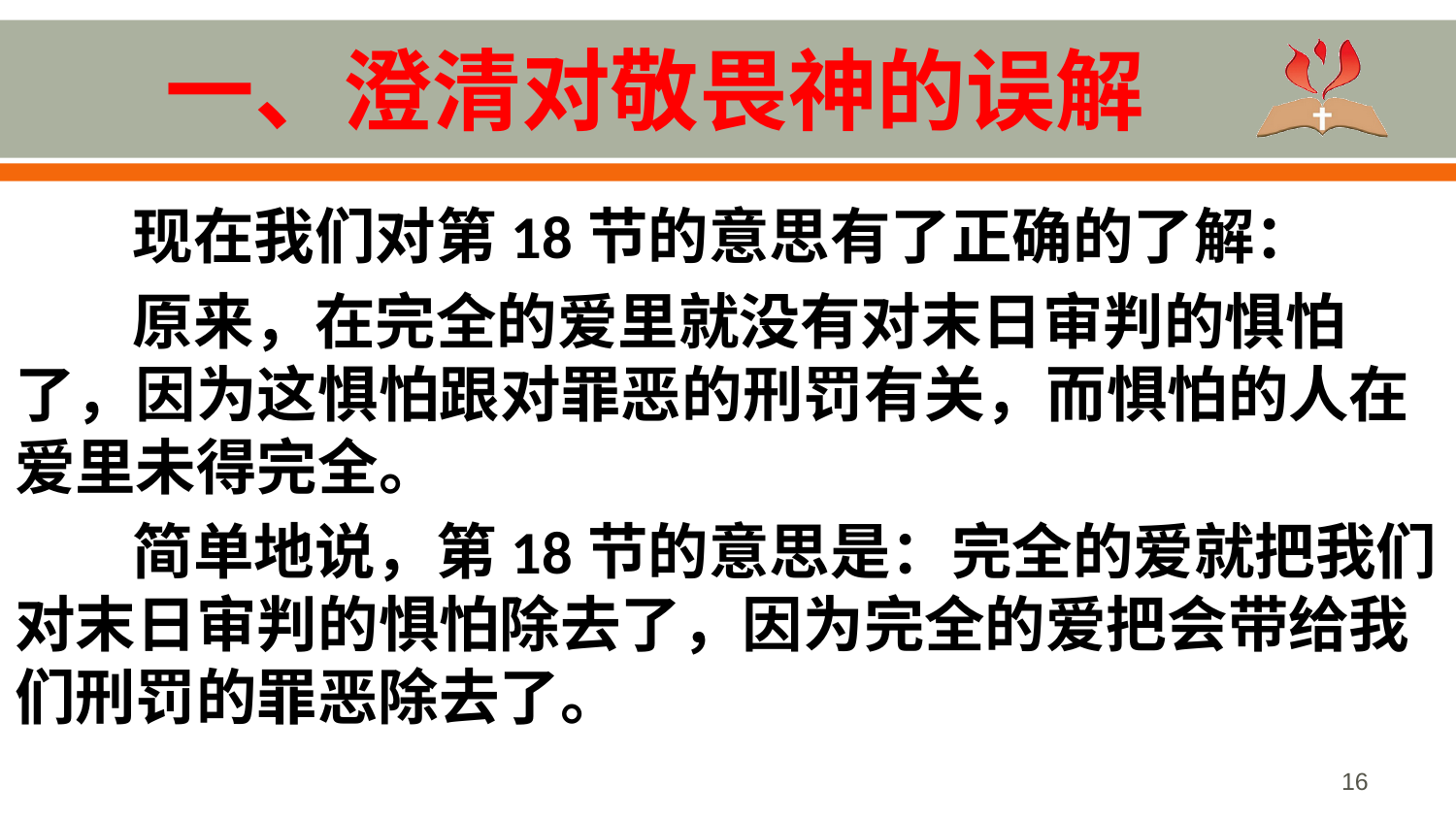

# 一、澄清对敬畏神的误解
现在我们对第18节的意思有了正确的了解：
原来，在完全的爱里就没有对末日审判的惧怕了，因为这惧怕跟对罪恶的刑罚有关，而惧怕的人在爱里未得完全。
简单地说，第18节的意思是：完全的爱就把我们对末日审判的惧怕除去了，因为完全的爱把会带给我们刑罚的罪恶除去了。

16